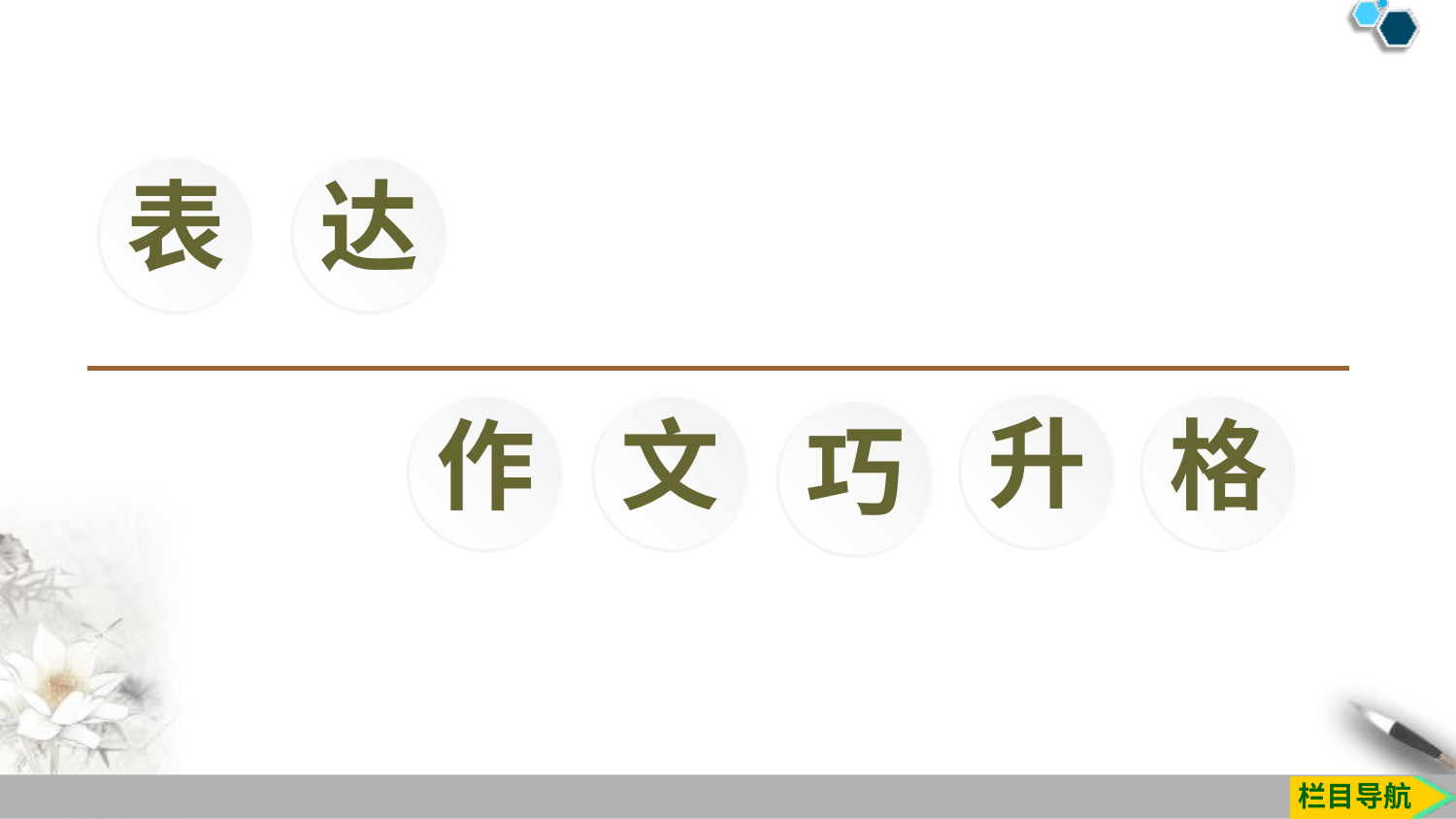

表

达

升

格

作

文

巧